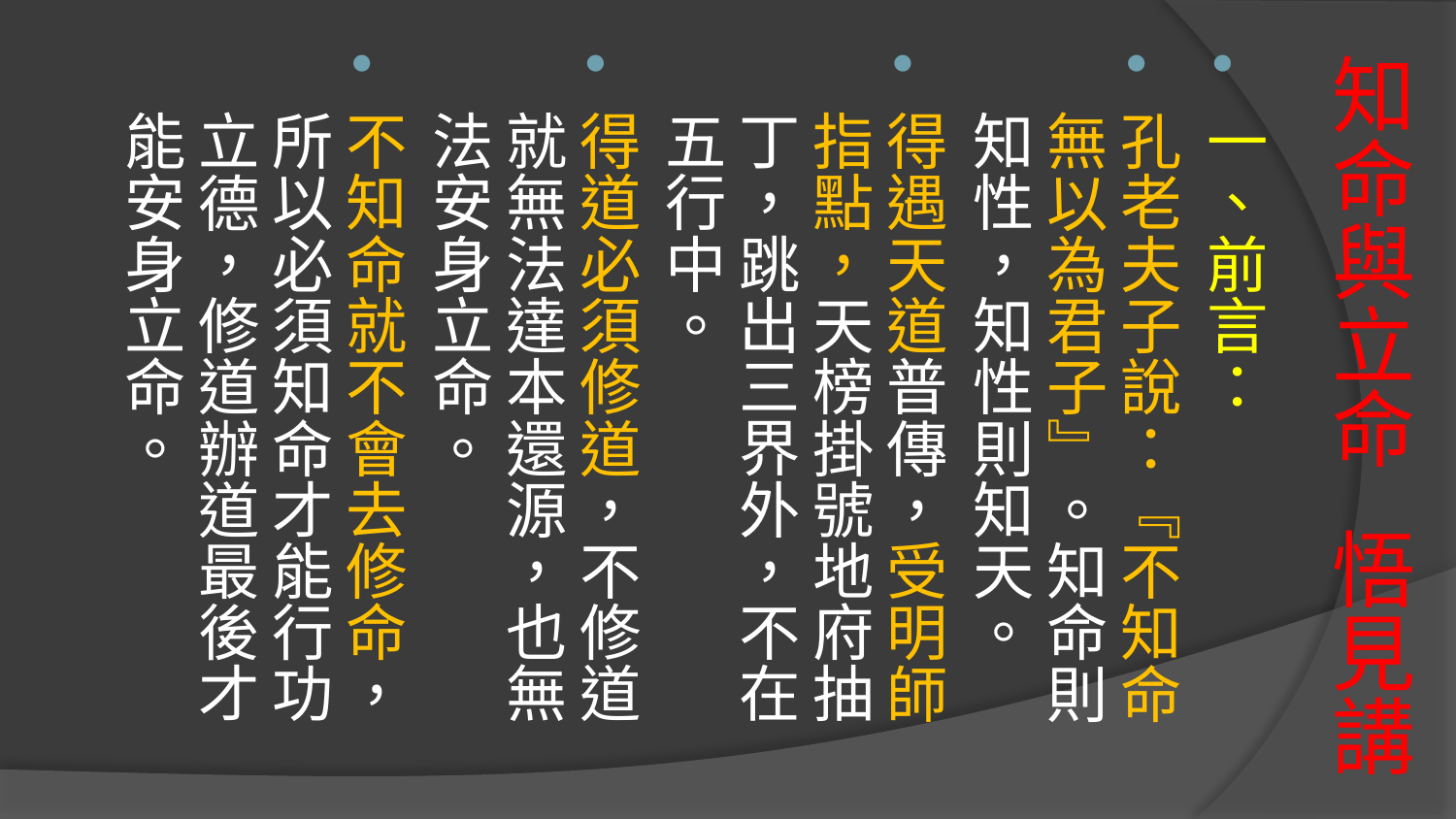

一、前言：
孔老夫子說：『不知命無以為君子』。知命則知性，知性則知天。
得遇天道普傳，受明師指點，天榜掛號地府抽丁，跳出三界外，不在五行中。
得道必須修道，不修道就無法達本還源，也無法安身立命。
不知命就不會去修命，所以必須知命才能行功立德，修道辦道最後才能安身立命。

# 知命與立命   悟見講